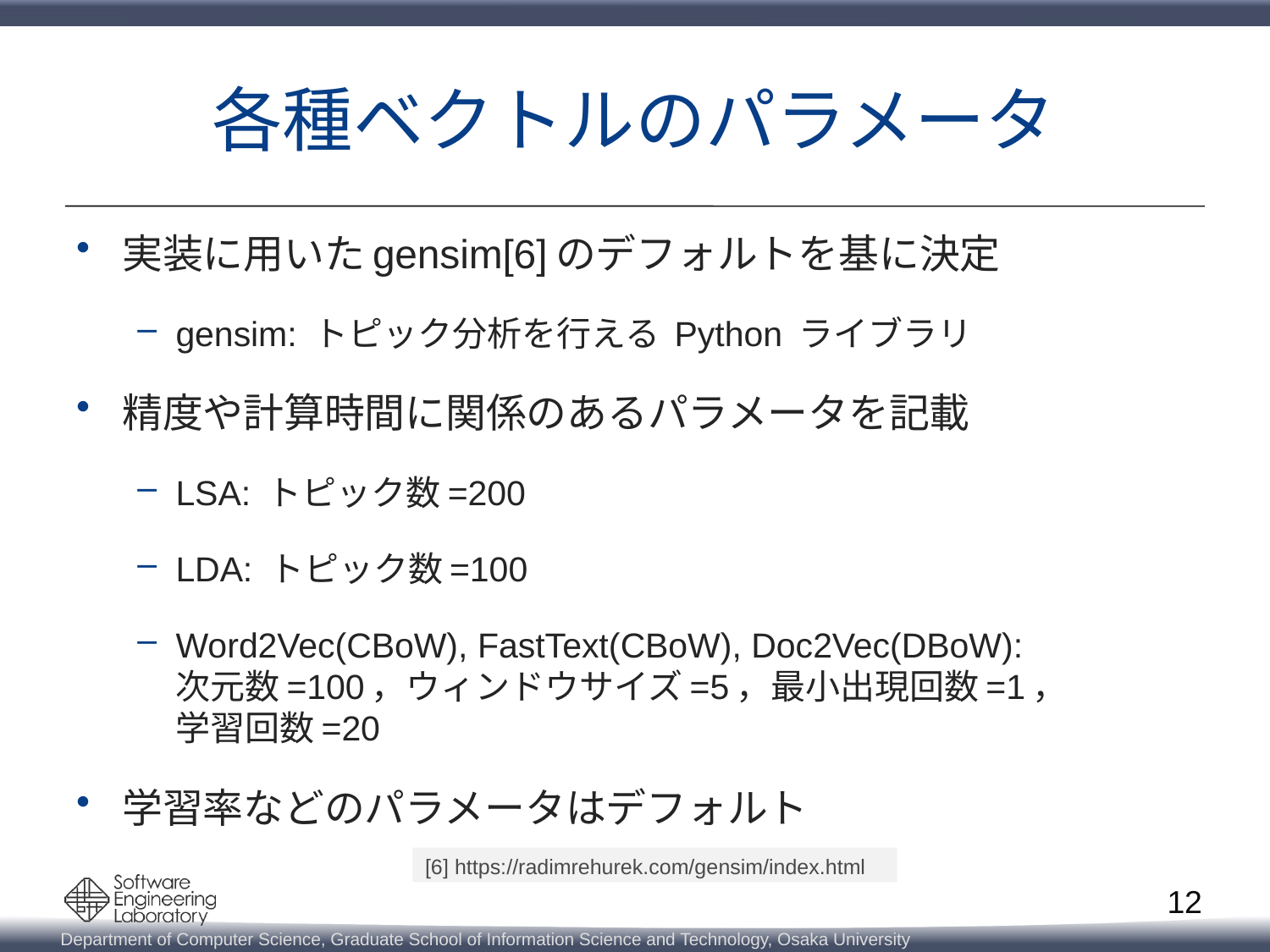

# 各種ベクトルのパラメータ
実装に用いたgensim[6]のデフォルトを基に決定
gensim: トピック分析を行える Python ライブラリ
精度や計算時間に関係のあるパラメータを記載
LSA: トピック数=200
LDA: トピック数=100
Word2Vec(CBoW), FastText(CBoW), Doc2Vec(DBoW):
次元数=100，ウィンドウサイズ=5，最小出現回数=1，
学習回数=20
学習率などのパラメータはデフォルト
[6] https://radimrehurek.com/gensim/index.html
12